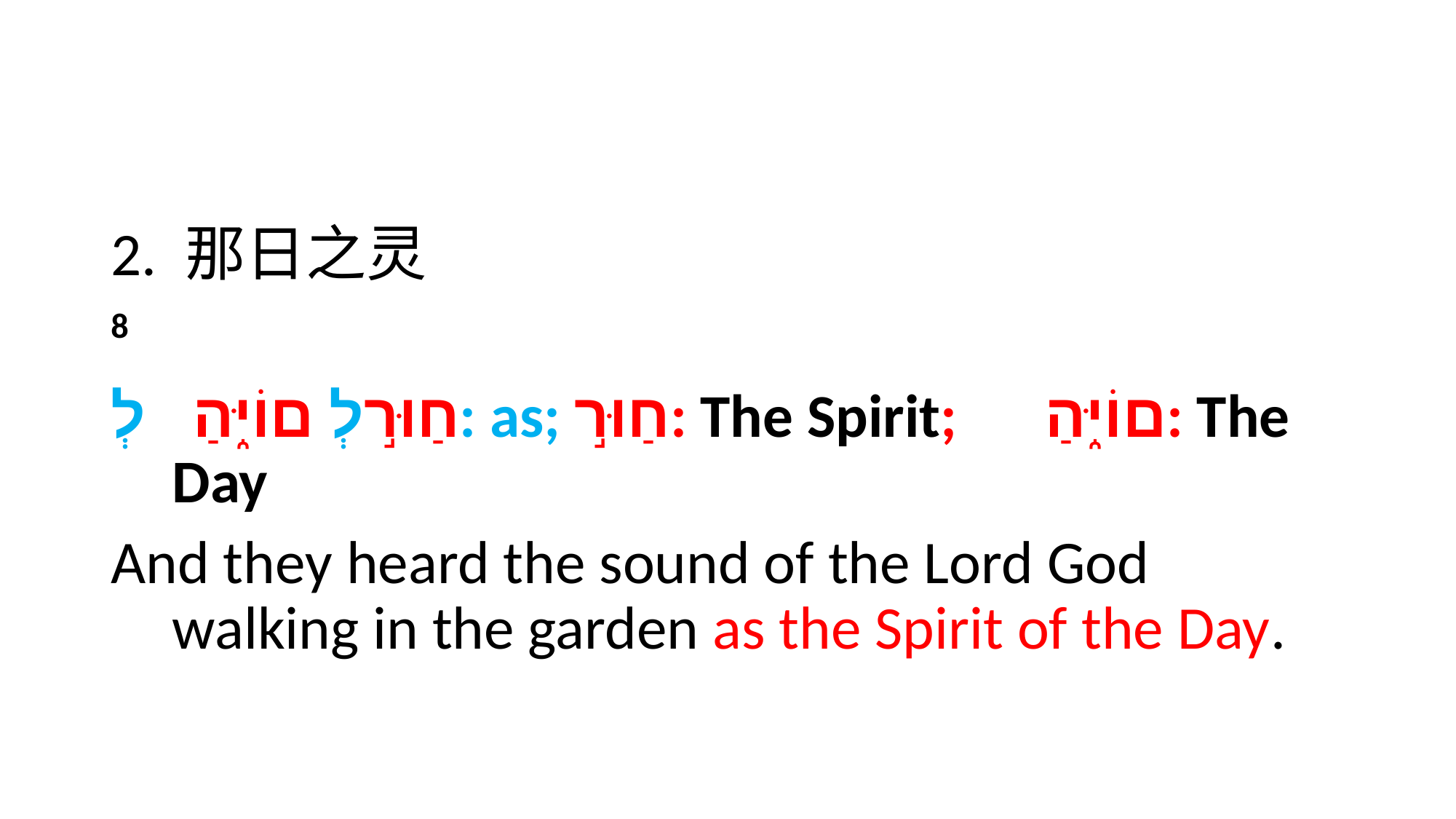

#
2. 那日之灵
8
חַוּר֣לְ םוֹיּ֑הַ   לְ: as; חַוּר֣: The Spirit; 	םוֹיּ֑הַ: The Day
And they heard the sound of the Lord God walking in the garden as the Spirit of the Day.